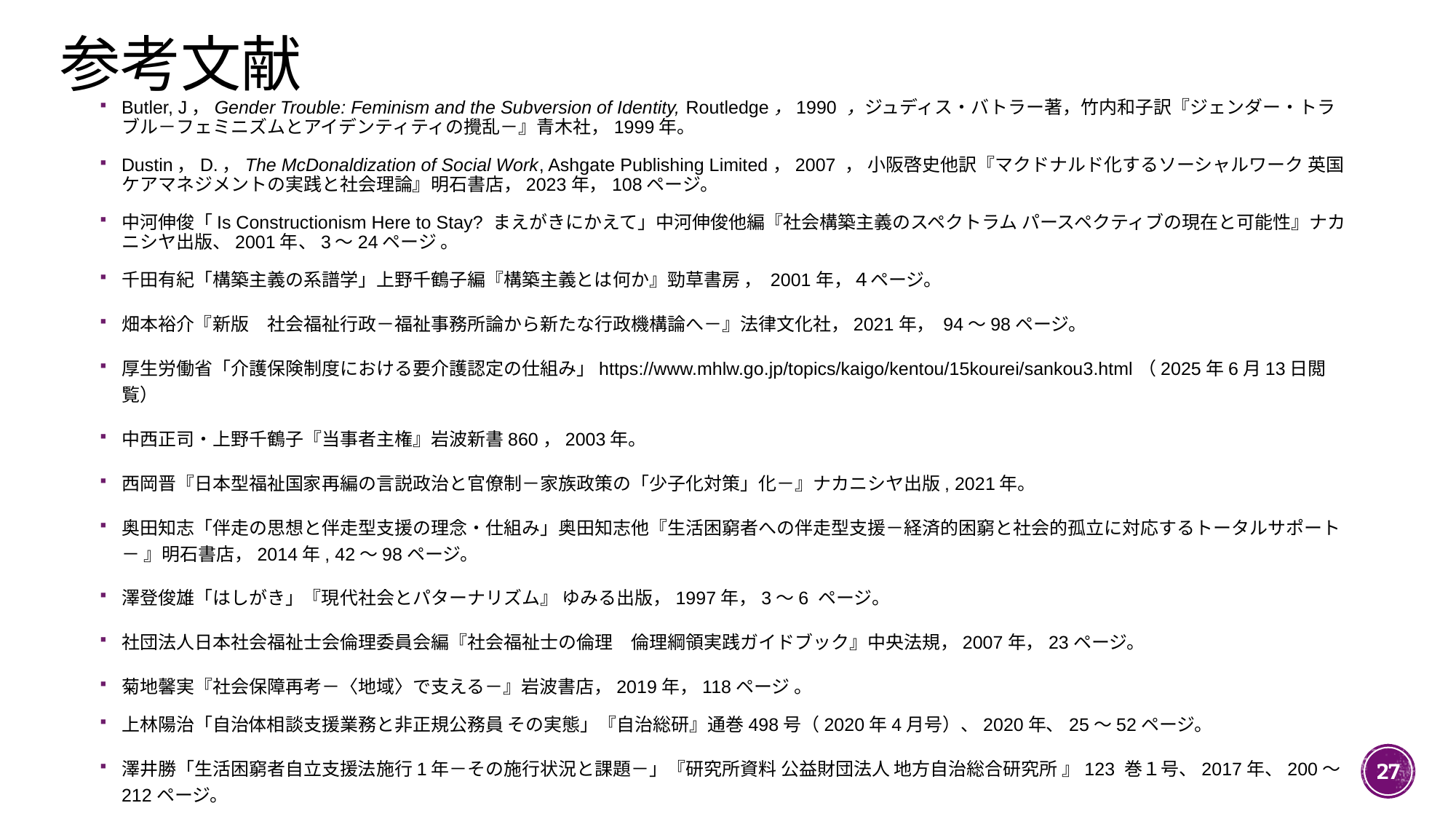

# 参考文献
Butler, J，Gender Trouble: Feminism and the Subversion of Identity, Routledge，1990 ，ジュディス・バトラー著，竹内和子訳『ジェンダー・トラブル－フェミニズムとアイデンティティの攪乱－』青木社，1999年。
Dustin，D.，The McDonaldization of Social Work, Ashgate Publishing Limited，2007 ， 小阪啓史他訳『マクドナルド化するソーシャルワーク 英国ケアマネジメントの実践と社会理論』明石書店，2023年，108ページ。
中河伸俊「Is Constructionism Here to Stay? まえがきにかえて」中河伸俊他編『社会構築主義のスペクトラム パースペクティブの現在と可能性』ナカニシヤ出版、2001年、3～24ページ 。
千田有紀「構築主義の系譜学」上野千鶴子編『構築主義とは何か』勁草書房 ， 2001年，４ページ。
畑本裕介『新版　社会福祉行政－福祉事務所論から新たな行政機構論へ－』法律文化社，2021年， 94～98ページ。
厚生労働省「介護保険制度における要介護認定の仕組み」https://www.mhlw.go.jp/topics/kaigo/kentou/15kourei/sankou3.html（2025年6月13日閲覧）
中西正司・上野千鶴子『当事者主権』岩波新書860，2003年。
西岡晋『日本型福祉国家再編の言説政治と官僚制－家族政策の「少子化対策」化－』ナカニシヤ出版, 2021年。
奥田知志「伴走の思想と伴走型支援の理念・仕組み」奥田知志他『生活困窮者への伴走型支援－経済的困窮と社会的孤立に対応するトータルサポート－ 』明石書店，2014年, 42～98ページ。
澤登俊雄「はしがき」『現代社会とパターナリズム』 ゆみる出版，1997年，3～6 ページ。
社団法人日本社会福祉士会倫理委員会編『社会福祉士の倫理　倫理綱領実践ガイドブック』中央法規，2007年，23ページ。
菊地馨実『社会保障再考－〈地域〉で支える－』岩波書店，2019年，118ページ 。
上林陽治「自治体相談支援業務と非正規公務員 その実態」『自治総研』通巻498号（2020年4月号）、2020年、25～52ページ。
澤井勝「生活困窮者自立支援法施行1年－その施行状況と課題－」『研究所資料 公益財団法人 地方自治総合研究所 』123 巻１号、2017年、200～212ページ。
27